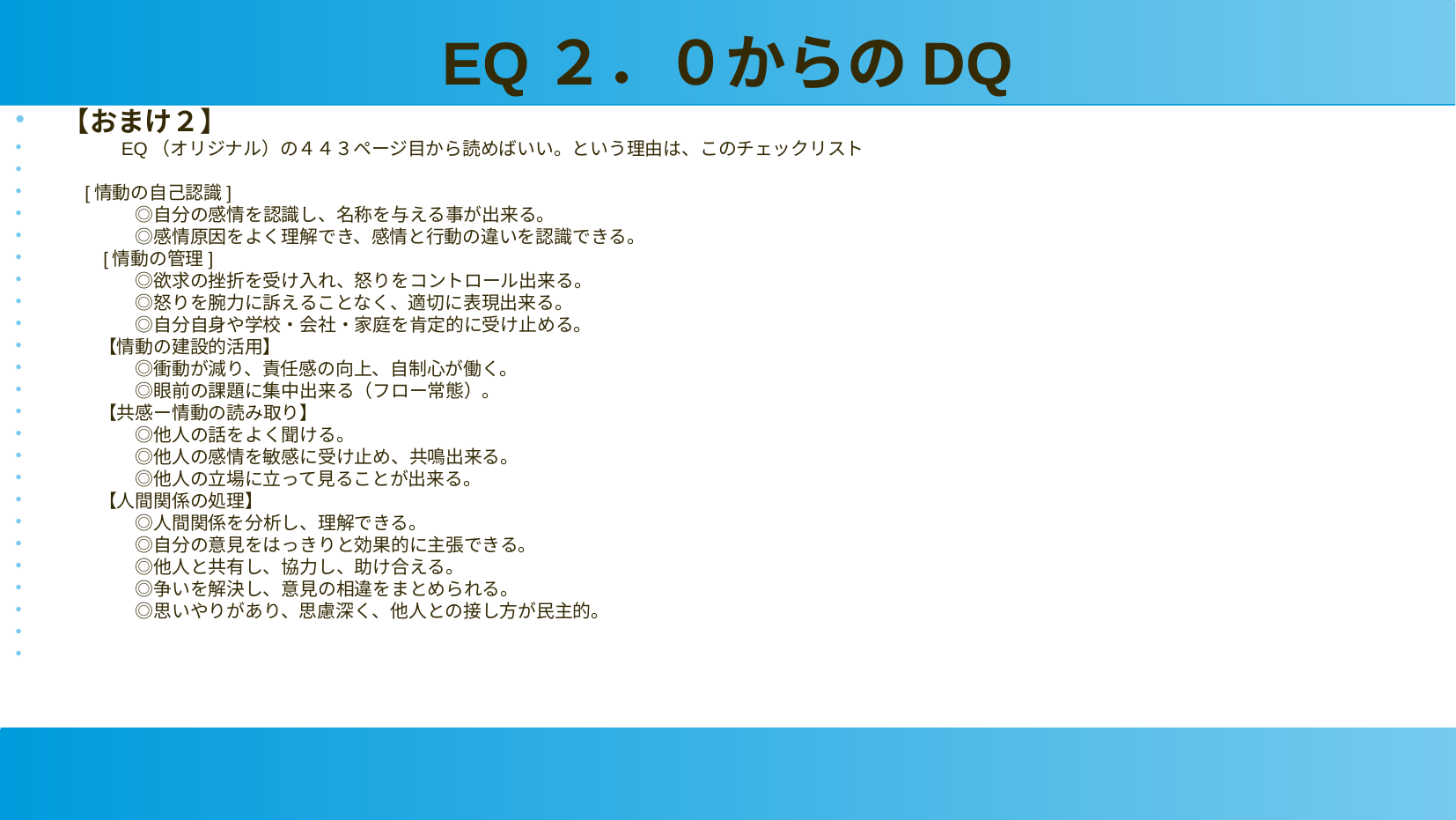

EQ２．０からのDQ
【おまけ２】
　　　EQ（オリジナル）の４４３ページ目から読めばいい。という理由は、このチェックリスト

　[情動の自己認識]
　　　　◎自分の感情を認識し、名称を与える事が出来る。
　　　　◎感情原因をよく理解でき、感情と行動の違いを認識できる。
　　[情動の管理]
　　　　◎欲求の挫折を受け入れ、怒りをコントロール出来る。
　　　　◎怒りを腕力に訴えることなく、適切に表現出来る。
　　　　◎自分自身や学校・会社・家庭を肯定的に受け止める。
　　【情動の建設的活用】
　　　　◎衝動が減り、責任感の向上、自制心が働く。
　　　　◎眼前の課題に集中出来る（フロー常態）。
　　【共感ー情動の読み取り】
　　　　◎他人の話をよく聞ける。
　　　　◎他人の感情を敏感に受け止め、共鳴出来る。
　　　　◎他人の立場に立って見ることが出来る。
　　【人間関係の処理】
　　　　◎人間関係を分析し、理解できる。
　　　　◎自分の意見をはっきりと効果的に主張できる。
　　　　◎他人と共有し、協力し、助け合える。
　　　　◎争いを解決し、意見の相違をまとめられる。
　　　　◎思いやりがあり、思慮深く、他人との接し方が民主的。